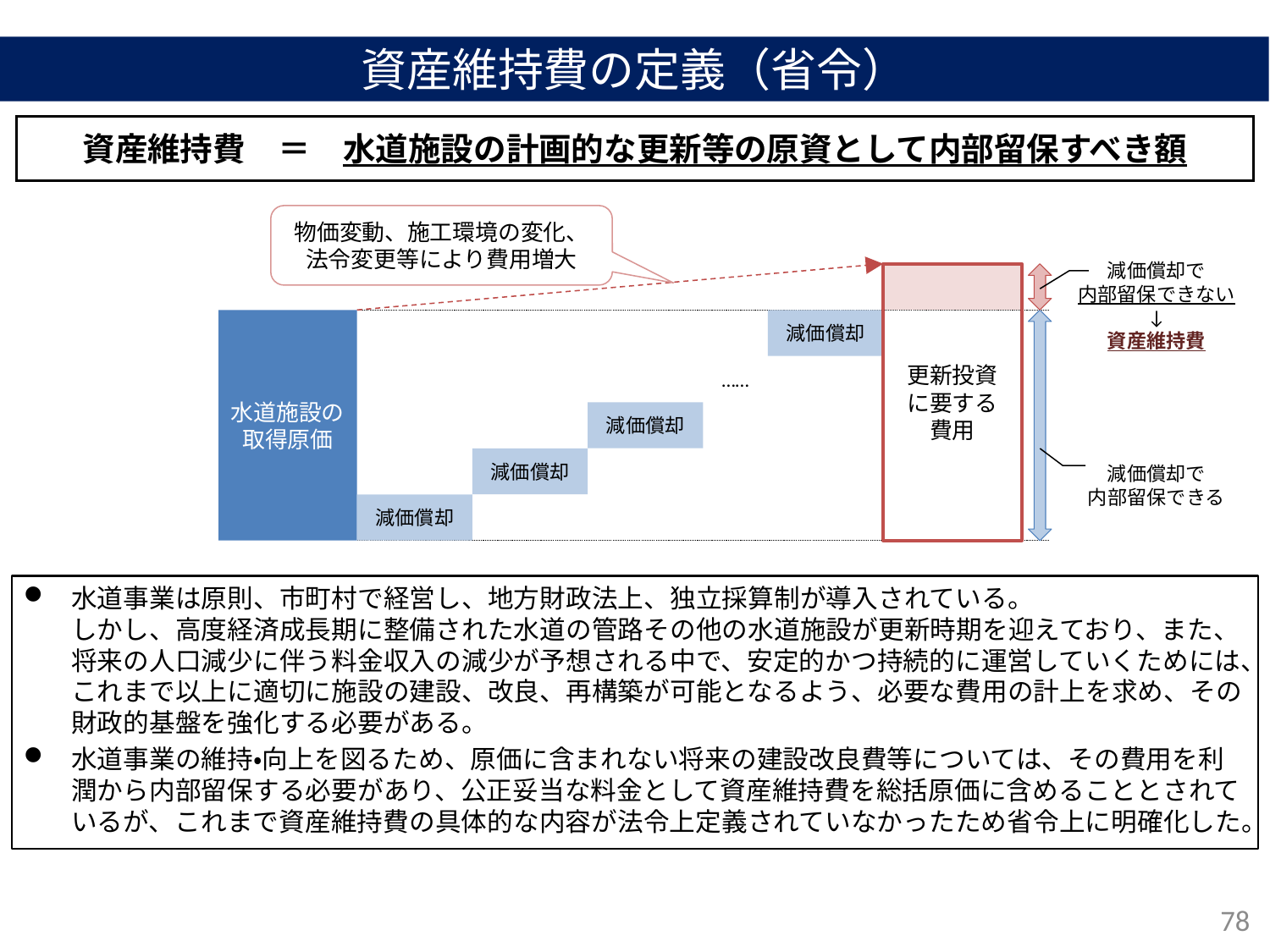

# 資産維持費の定義（省令）
資産維持費　＝　水道施設の計画的な更新等の原資として内部留保すべき額
物価変動、施工環境の変化、
法令変更等により費用増大

更新投資
に要する
費用

水道施設の取得原価
減価償却
……
減価償却
減価償却
減価償却

減価償却で
内部留保できない
↓
資産維持費
減価償却で
内部留保できる
水道事業は原則、市町村で経営し、地方財政法上、独立採算制が導入されている。
しかし、高度経済成長期に整備された水道の管路その他の水道施設が更新時期を迎えており、また、将来の人口減少に伴う料金収入の減少が予想される中で、安定的かつ持続的に運営していくためには、これまで以上に適切に施設の建設、改良、再構築が可能となるよう、必要な費用の計上を求め、その財政的基盤を強化する必要がある。
水道事業の維持・向上を図るため、原価に含まれない将来の建設改良費等については、その費用を利潤から内部留保する必要があり、公正妥当な料金として資産維持費を総括原価に含めることとされているが、これまで資産維持費の具体的な内容が法令上定義されていなかったため省令上に明確化した。
78